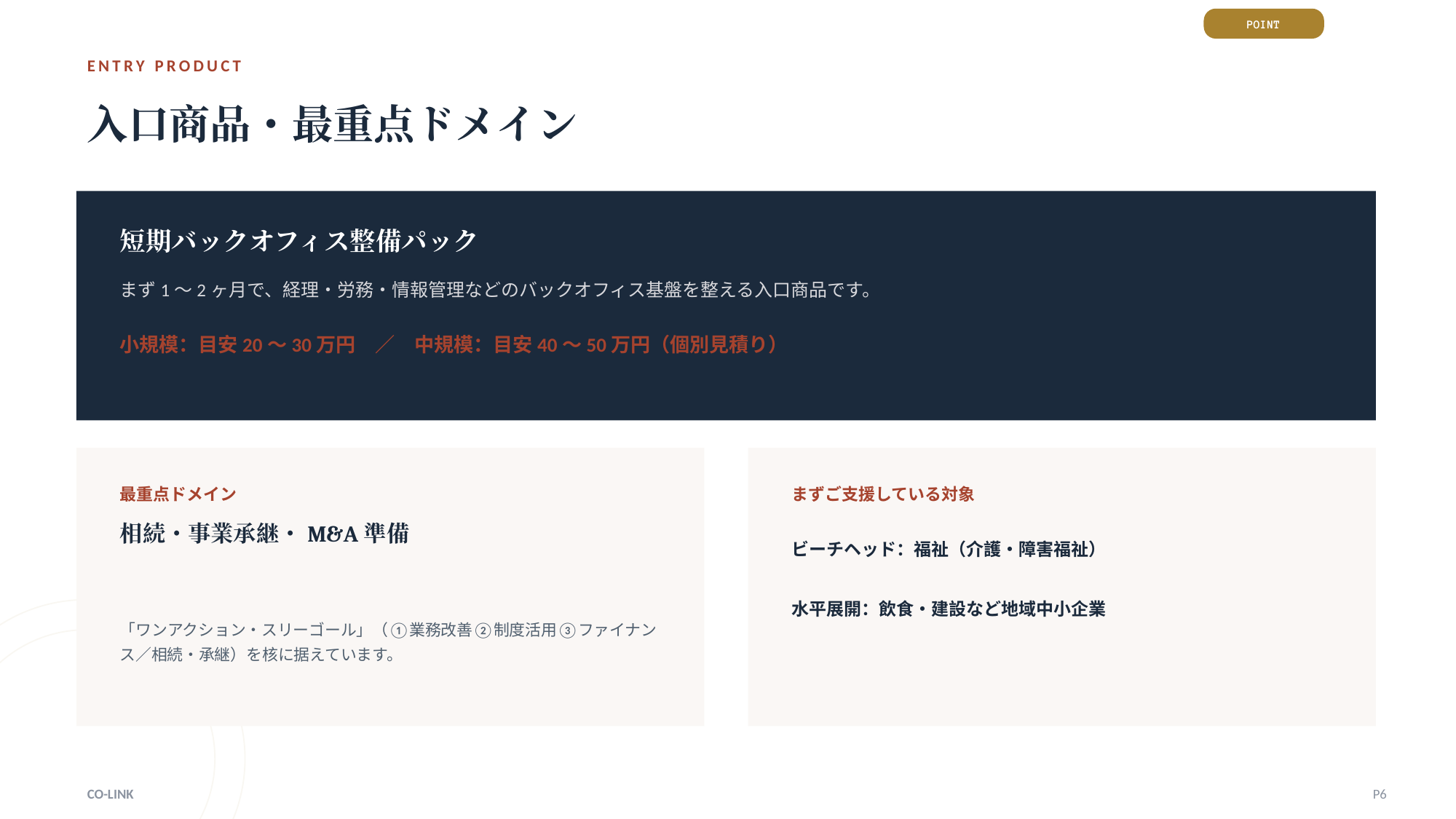

POINT
ENTRY PRODUCT
入口商品・最重点ドメイン

短期バックオフィス整備パック
まず1〜2ヶ月で、経理・労務・情報管理などのバックオフィス基盤を整える入口商品です。
小規模：目安20〜30万円　／　中規模：目安40〜50万円（個別見積り）

最重点ドメイン
まずご支援している対象
相続・事業承継・M&A準備
ビーチヘッド：福祉（介護・障害福祉）
「ワンアクション・スリーゴール」（①業務改善②制度活用③ファイナンス／相続・承継）を核に据えています。
水平展開：飲食・建設など地域中小企業

CO-LINK
P6